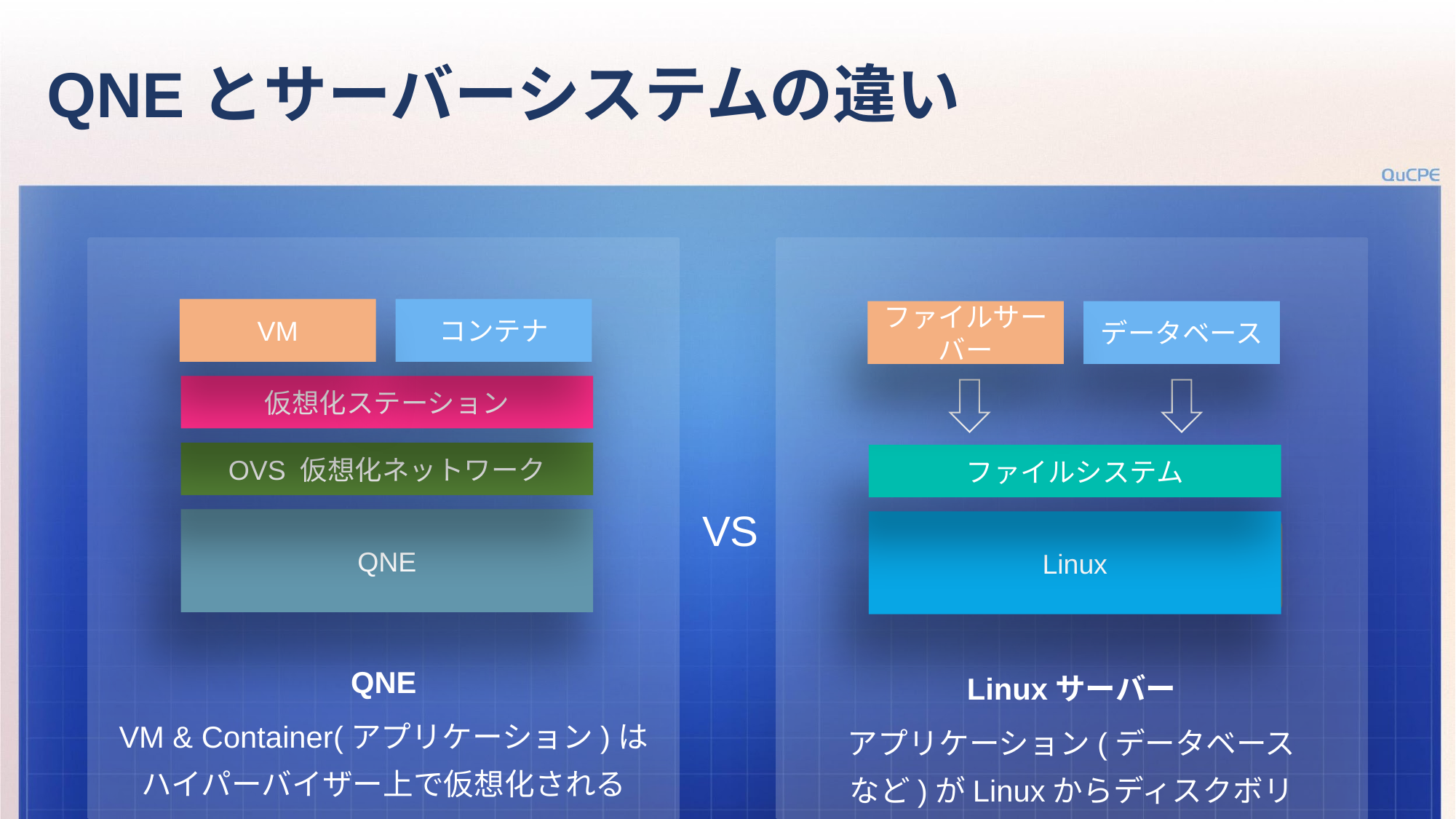

QNEとサーバーシステムの違い

VM
コンテナ
ファイルサーバー
データベース
仮想化ステーション

OVS 仮想化ネットワーク
ファイルシステム
VS
QNE
Linux
Linux
QNE
VM & Container(アプリケーション)は
ハイパーバイザー上で仮想化される
Linuxサーバー
アプリケーション(データベースなど)がLinuxからディスクボリュームを割り当てる